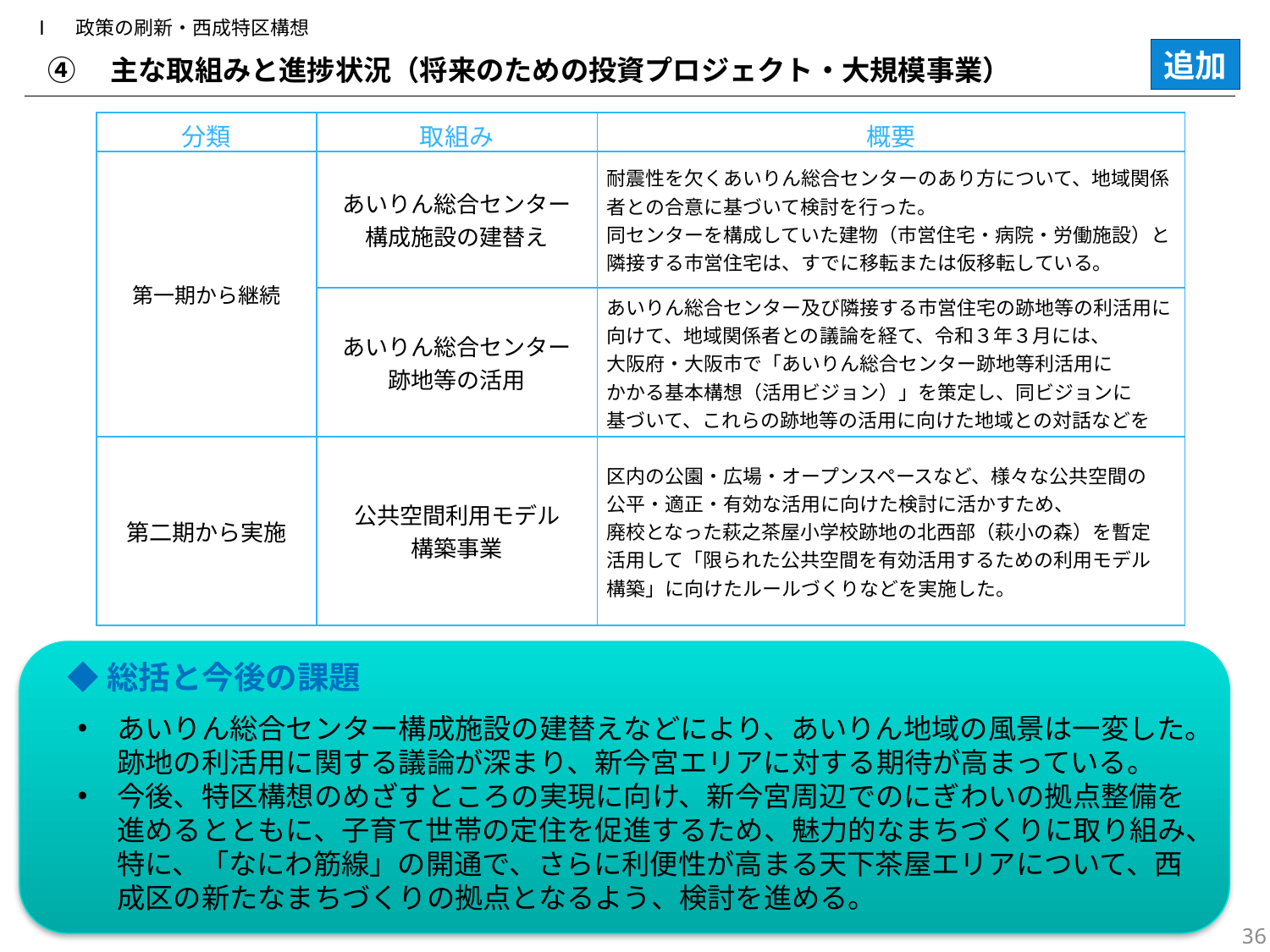

Ⅰ　政策の刷新・西成特区構想
追加
④　主な取組みと進捗状況（将来のための投資プロジェクト・大規模事業）
| 分類 | 取組み | 概要 |
| --- | --- | --- |
| 第一期から継続 | あいりん総合センター 構成施設の建替え | 耐震性を欠くあいりん総合センターのあり方について、地域関係者との合意に基づいて検討を行った。 同センターを構成していた建物（市営住宅・病院・労働施設）と 隣接する市営住宅は、すでに移転または仮移転している。 |
|  | あいりん総合センター 跡地等の活用 | あいりん総合センター及び隣接する市営住宅の跡地等の利活用に 向けて、地域関係者との議論を経て、令和３年３月には、 大阪府・大阪市で「あいりん総合センター跡地等利活用に かかる基本構想（活用ビジョン）」を策定し、同ビジョンに 基づいて、これらの跡地等の活用に向けた地域との対話などを 進めている。 |
| 第二期から実施 | 公共空間利用モデル 構築事業 | 区内の公園・広場・オープンスペースなど、様々な公共空間の 公平・適正・有効な活用に向けた検討に活かすため、 廃校となった萩之茶屋小学校跡地の北西部（萩小の森）を暫定 活用して「限られた公共空間を有効活用するための利用モデル 構築」に向けたルールづくりなどを実施した。 |

◆総括と今後の課題
あいりん総合センター構成施設の建替えなどにより、あいりん地域の風景は一変した。跡地の利活用に関する議論が深まり、新今宮エリアに対する期待が高まっている。
今後、特区構想のめざすところの実現に向け、新今宮周辺でのにぎわいの拠点整備を進めるとともに、子育て世帯の定住を促進するため、魅力的なまちづくりに取り組み、特に、「なにわ筋線」の開通で、さらに利便性が高まる天下茶屋エリアについて、西成区の新たなまちづくりの拠点となるよう、検討を進める。
36